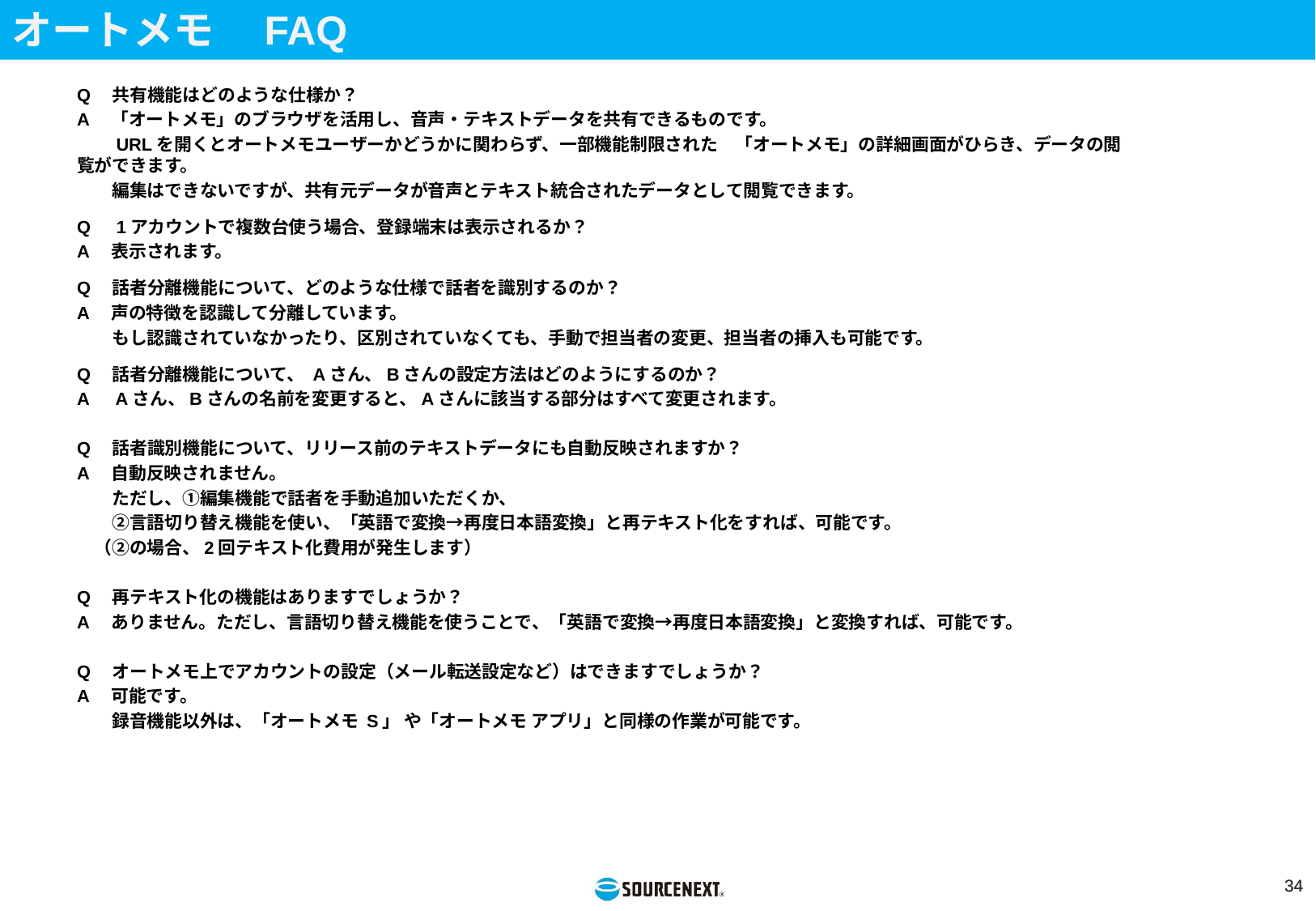

オートメモ　FAQ
Q　共有機能はどのような仕様か？
A　「オートメモ」のブラウザを活用し、音声・テキストデータを共有できるものです。
　　URLを開くとオートメモユーザーかどうかに関わらず、一部機能制限された　「オートメモ」の詳細画面がひらき、データの閲覧ができます。
　　編集はできないですが、共有元データが音声とテキスト統合されたデータとして閲覧できます。

Q　1アカウントで複数台使う場合、登録端末は表示されるか？
A　表示されます。

Q　話者分離機能について、どのような仕様で話者を識別するのか？
A　声の特徴を認識して分離しています。
　　もし認識されていなかったり、区別されていなくても、手動で担当者の変更、担当者の挿入も可能です。

Q　話者分離機能について、 Aさん、Bさんの設定方法はどのようにするのか？
A　Aさん、Bさんの名前を変更すると、Aさんに該当する部分はすべて変更されます。

Q　話者識別機能について、リリース前のテキストデータにも自動反映されますか？
A　自動反映されません。
　　ただし、①編集機能で話者を手動追加いただくか、
　　②言語切り替え機能を使い、「英語で変換→再度日本語変換」と再テキスト化をすれば、可能です。
　（②の場合、2回テキスト化費用が発生します）

Q　再テキスト化の機能はありますでしょうか？
A　ありません。ただし、言語切り替え機能を使うことで、「英語で変換→再度日本語変換」と変換すれば、可能です。

Q　オートメモ上でアカウントの設定（メール転送設定など）はできますでしょうか？
A　可能です。
　　録音機能以外は、「オートメモ S」 や「オートメモ アプリ」と同様の作業が可能です。